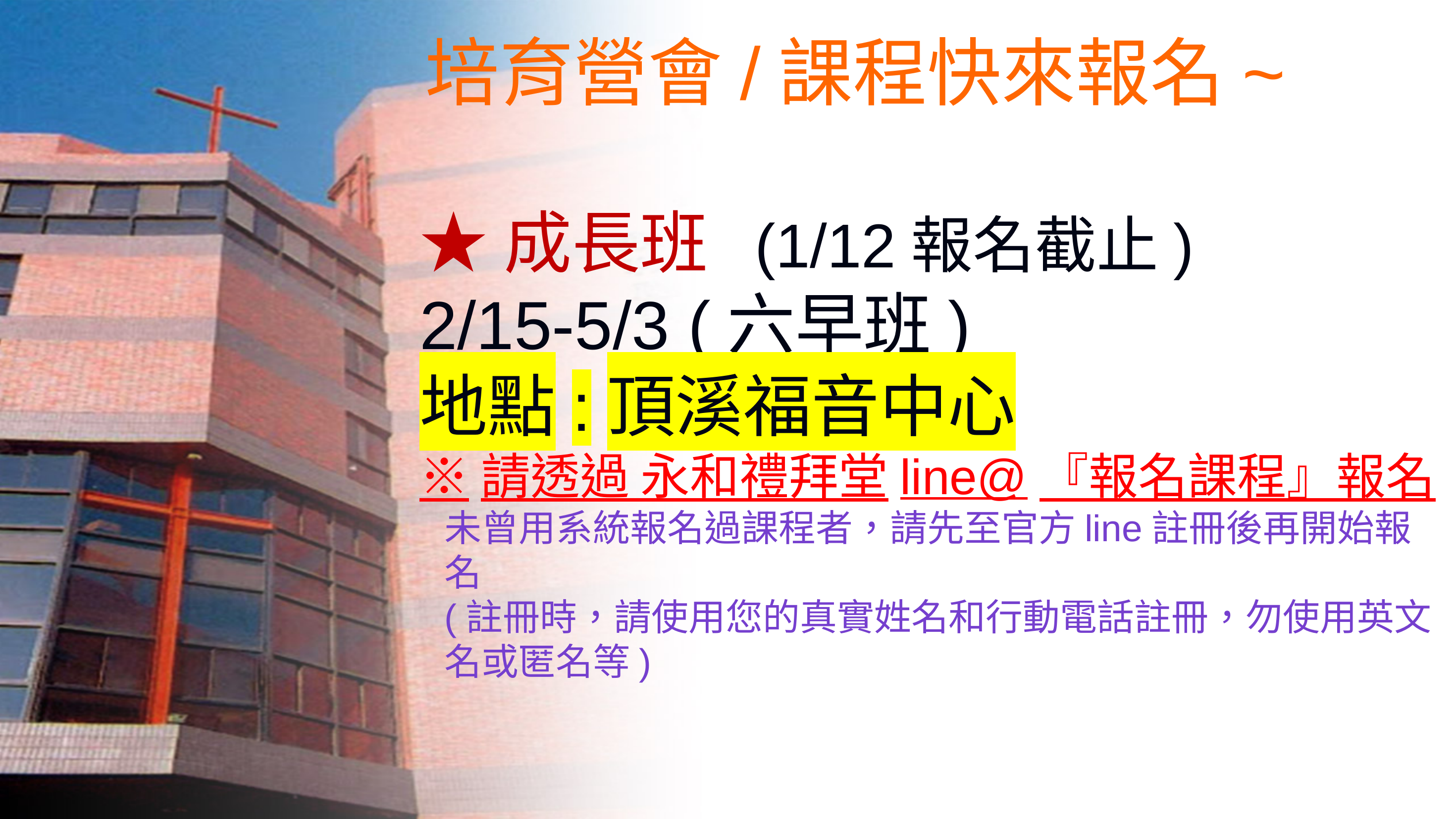

培育營會/課程快來報名~
★成長班  (1/12報名截止)
2/15-5/3 (六早班)
地點:頂溪福音中心
※請透過 永和禮拜堂line@『報名課程』報名
未曾用系統報名過課程者，請先至官方line註冊後再開始報名
(註冊時，請使用您的真實姓名和行動電話註冊，勿使用英文名或匿名等)

2